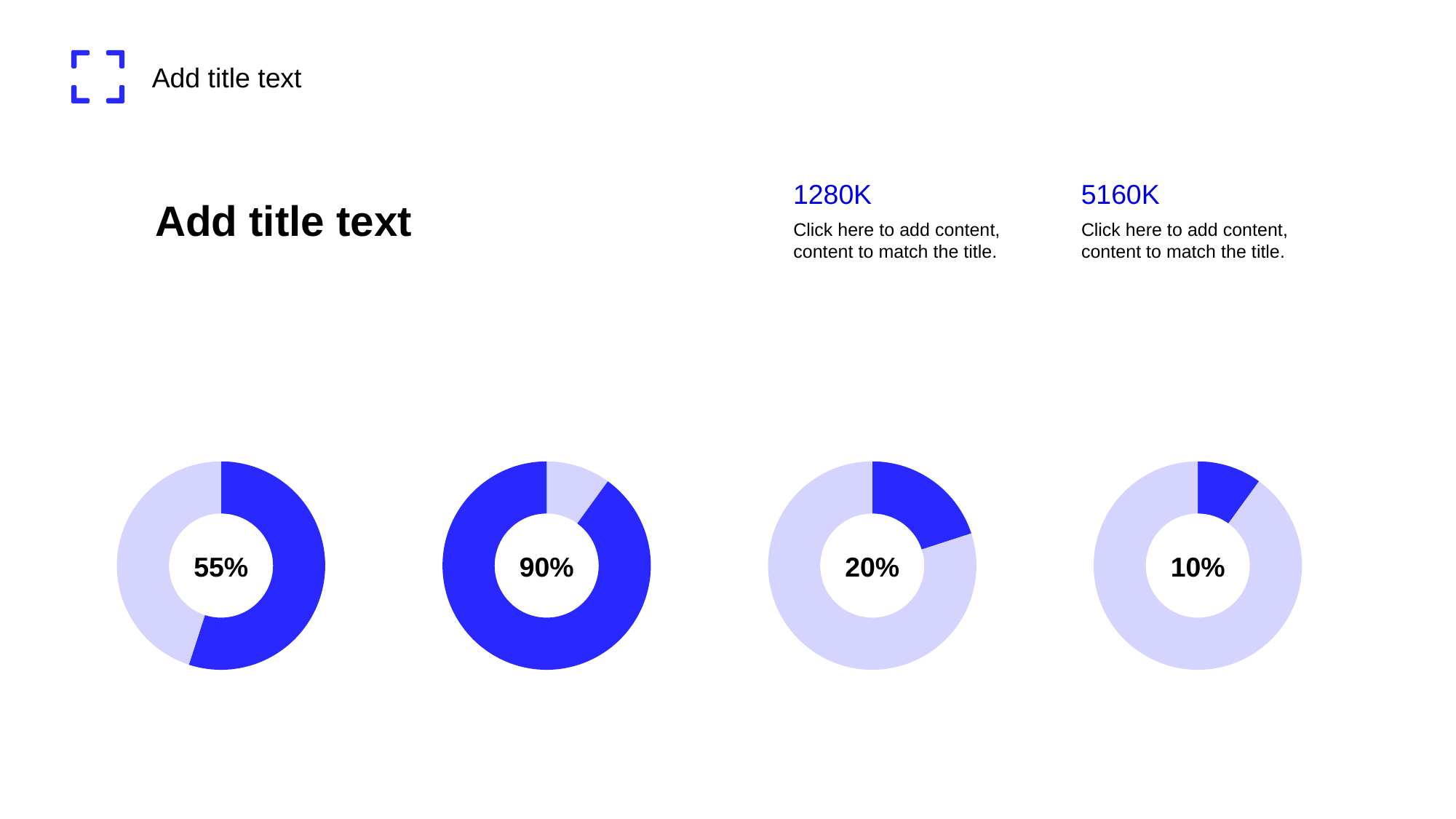

Add title text
1280K
Click here to add content, content to match the title.
5160K
Click here to add content, content to match the title.
Add title text

### Chart

| Category | 销售额 |
|---|---|
| 第一季度 | 0.55 |
| 第二季度 | 0.45 |
55%

### Chart

| Category | 销售额 |
|---|---|
| 第一季度 | 0.1 |
| 第二季度 | 0.9 |
90%

### Chart

| Category | 销售额 |
|---|---|
| 第一季度 | 0.2 |
| 第二季度 | 0.8 |
20%

### Chart

| Category | 销售额 |
|---|---|
| 第一季度 | 0.1 |
| 第二季度 | 0.9 |
10%